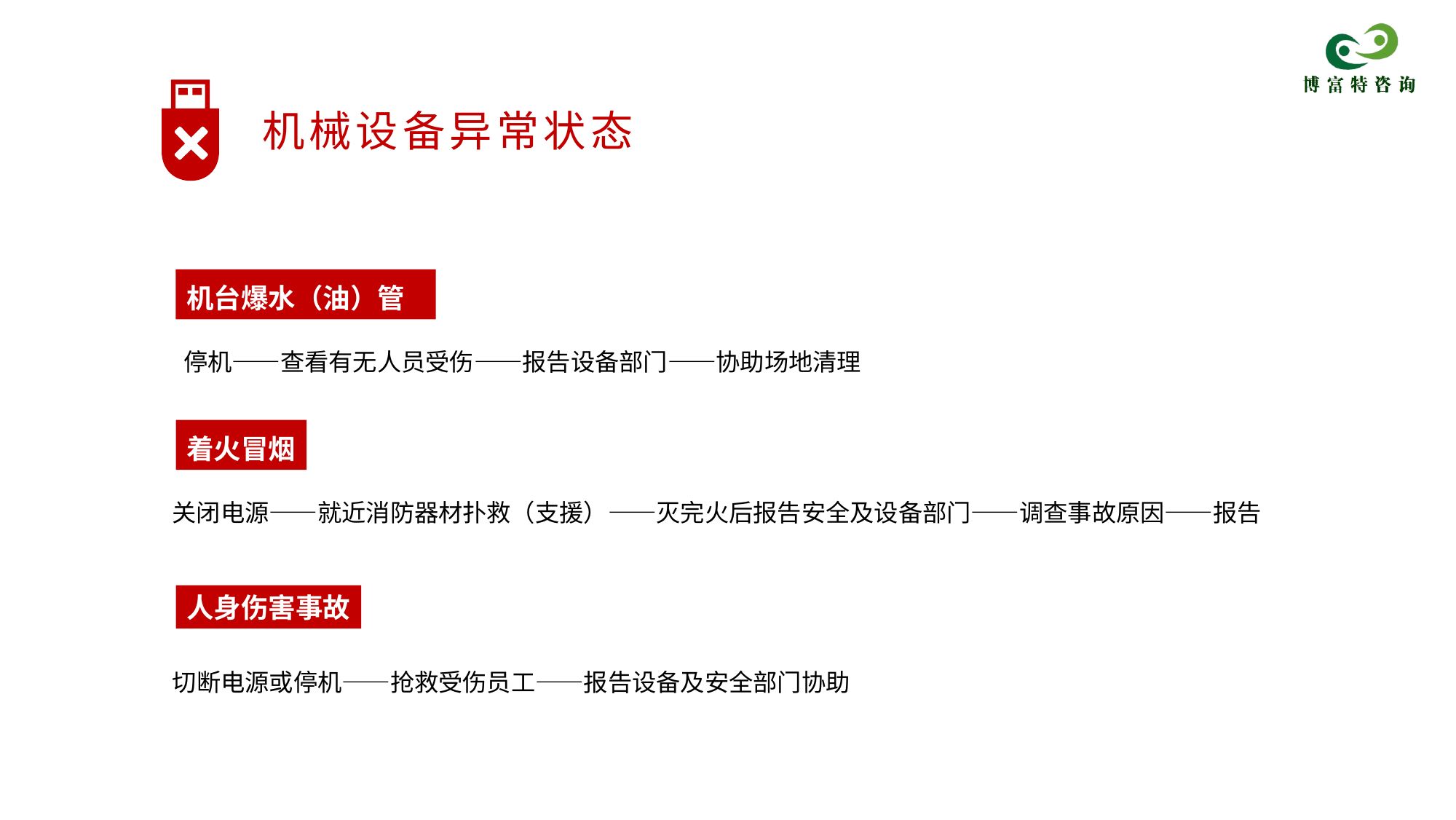

机械设备异常状态
机台爆水（油）管
 停机——查看有无人员受伤——报告设备部门——协助场地清理
着火冒烟
关闭电源——就近消防器材扑救（支援）——灭完火后报告安全及设备部门——调查事故原因——报告
人身伤害事故
切断电源或停机——抢救受伤员工——报告设备及安全部门协助